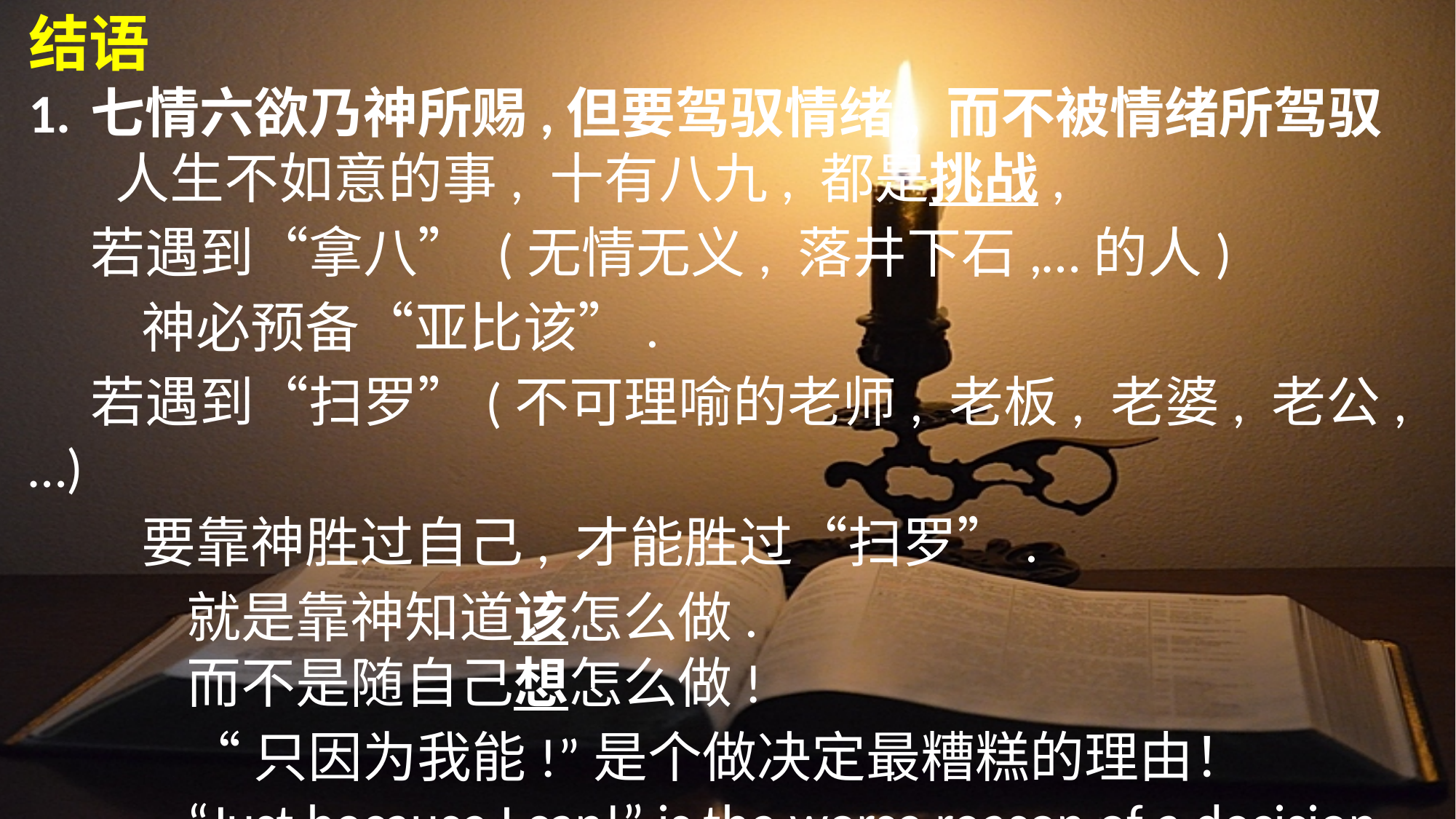

结语
1.	七情六欲乃神所赐, 	但要驾驭情绪, 而不被情绪所驾驭
	 人生不如意的事, 十有八九, 都是挑战,
 	若遇到“拿八” (无情无义, 落井下石,…的人)
		神必预备“亚比该”.
	若遇到“扫罗”(不可理喻的老师, 老板, 老婆, 老公,…)
		要靠神胜过自己, 才能胜过“扫罗”.
			就是靠神知道该怎么做.
			而不是随自己想怎么做!
			“只因为我能!”是个做决定最糟糕的理由！
			“Just because I can!” is the worse reason of a decision.